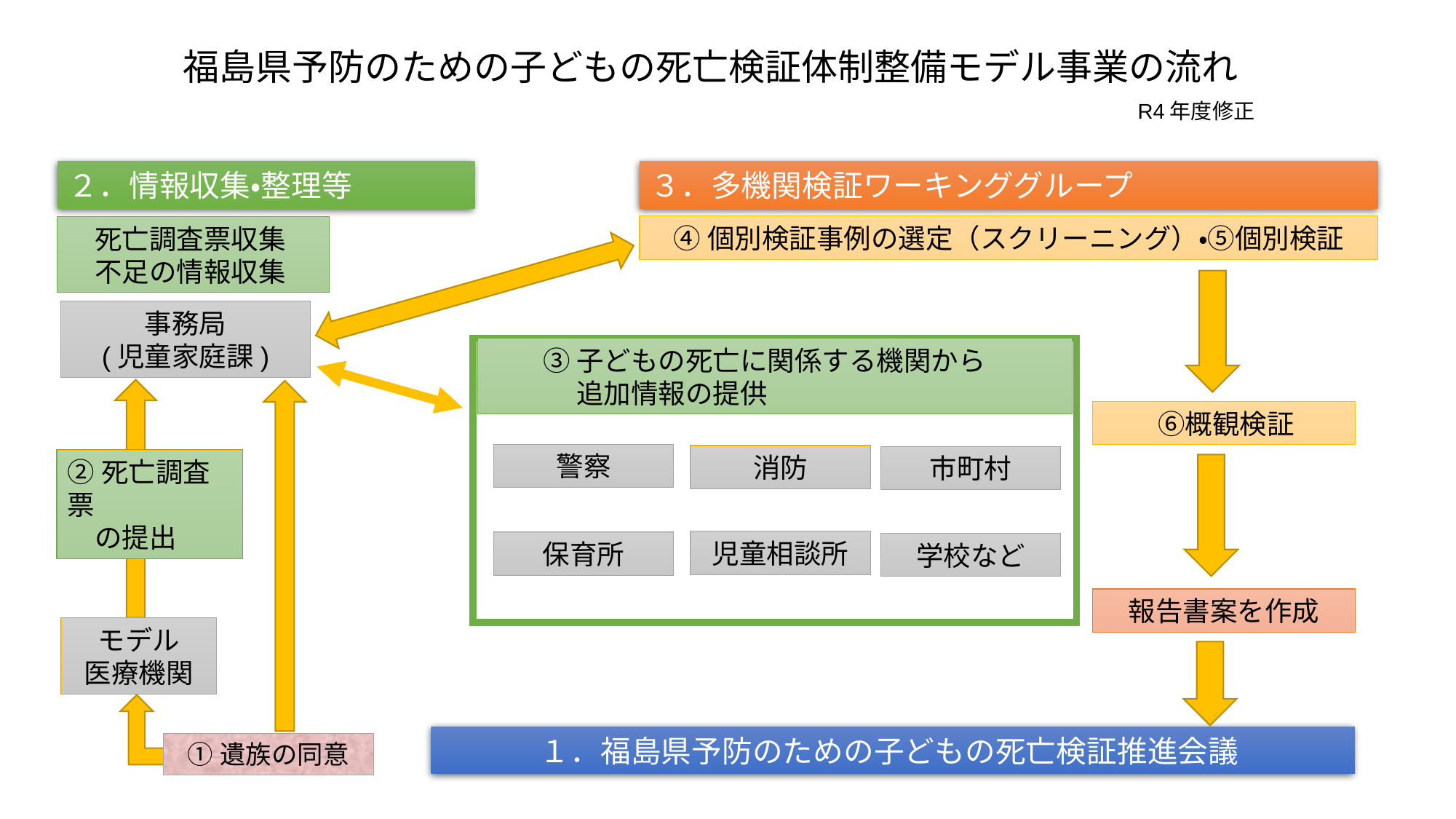

# 福島県予防のための子どもの死亡検証体制整備モデル事業の流れ 　　　　　　　　　　　　　　　　　　　　　　　　　　　R4年度修正
２．情報収集・整理等
３．多機関検証ワーキンググループ
④個別検証事例の選定（スクリーニング）・⑤個別検証
　死亡調査票収集
　不足の情報収集

事務局
(児童家庭課)

　　③ 子どもの死亡に関係する機関から
　 　　追加情報の提供

　　⑥概観検証
警察
消防
市町村
②死亡調査票
　の提出

児童相談所
保育所
学校など
報告書案を作成
モデル
医療機関

　　　 １．福島県予防のための子どもの死亡検証推進会議
①遺族の同意